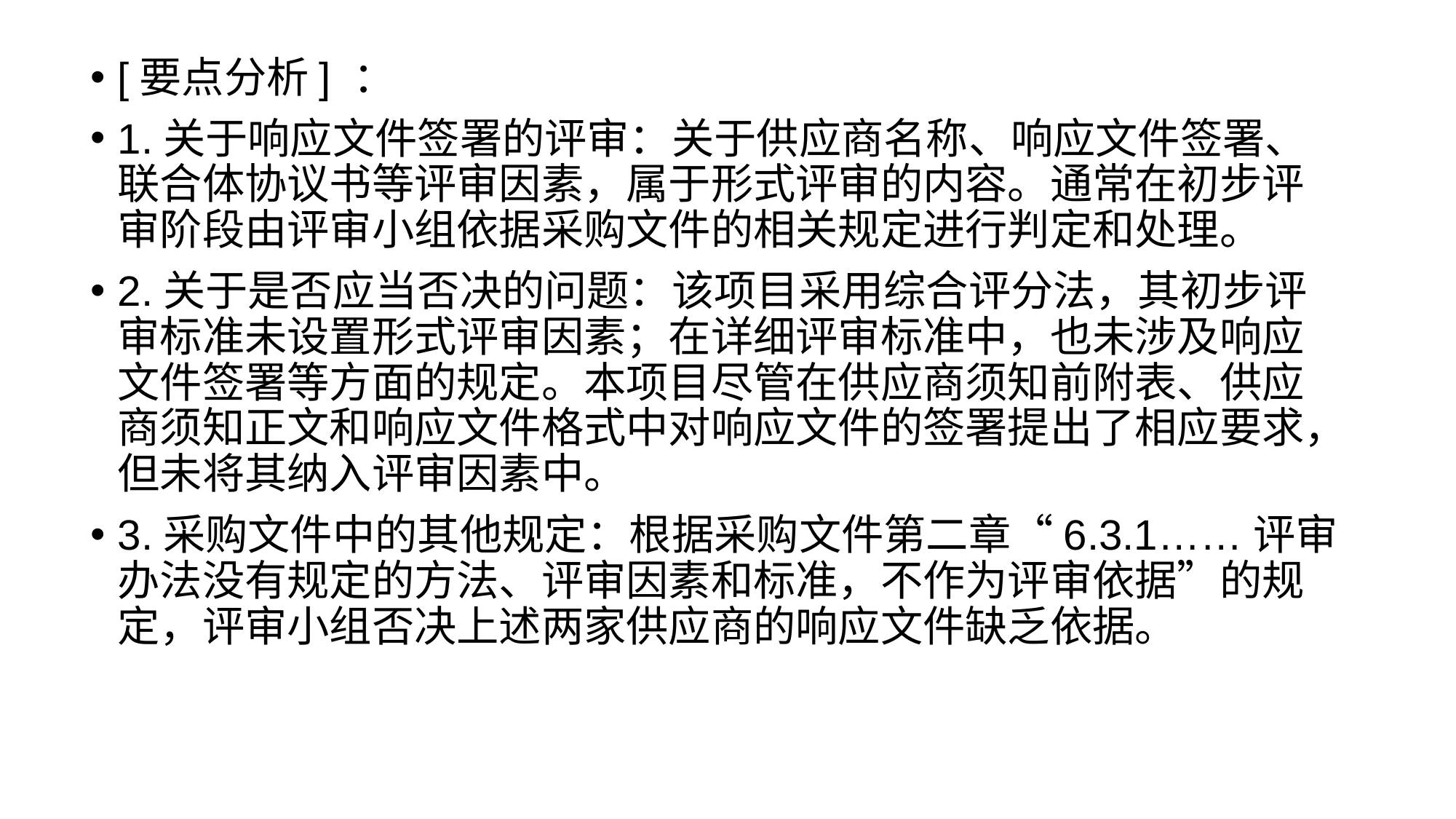

[要点分析] ：
1.关于响应文件签署的评审：关于供应商名称、响应文件签署、联合体协议书等评审因素，属于形式评审的内容。通常在初步评审阶段由评审小组依据采购文件的相关规定进行判定和处理。
2.关于是否应当否决的问题：该项目采用综合评分法，其初步评审标准未设置形式评审因素；在详细评审标准中，也未涉及响应文件签署等方面的规定。本项目尽管在供应商须知前附表、供应商须知正文和响应文件格式中对响应文件的签署提出了相应要求，但未将其纳入评审因素中。
3.采购文件中的其他规定：根据采购文件第二章“6.3.1……评审办法没有规定的方法、评审因素和标准，不作为评审依据”的规定，评审小组否决上述两家供应商的响应文件缺乏依据。